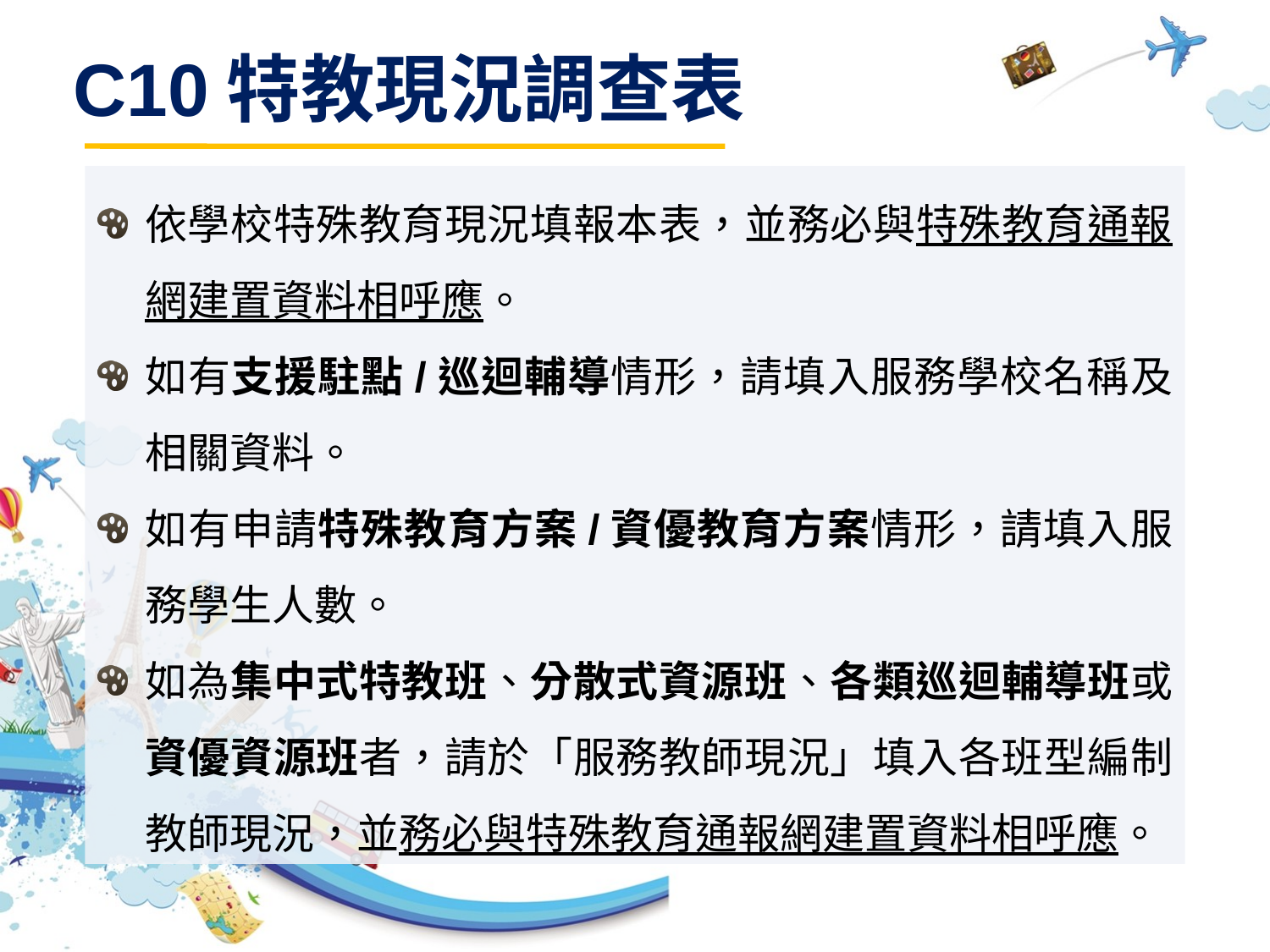

C10特教現況調查表
依學校特殊教育現況填報本表，並務必與特殊教育通報網建置資料相呼應。
如有支援駐點/巡迴輔導情形，請填入服務學校名稱及相關資料。
如有申請特殊教育方案/資優教育方案情形，請填入服務學生人數。
如為集中式特教班、分散式資源班、各類巡迴輔導班或資優資源班者，請於「服務教師現況」填入各班型編制教師現況，並務必與特殊教育通報網建置資料相呼應。